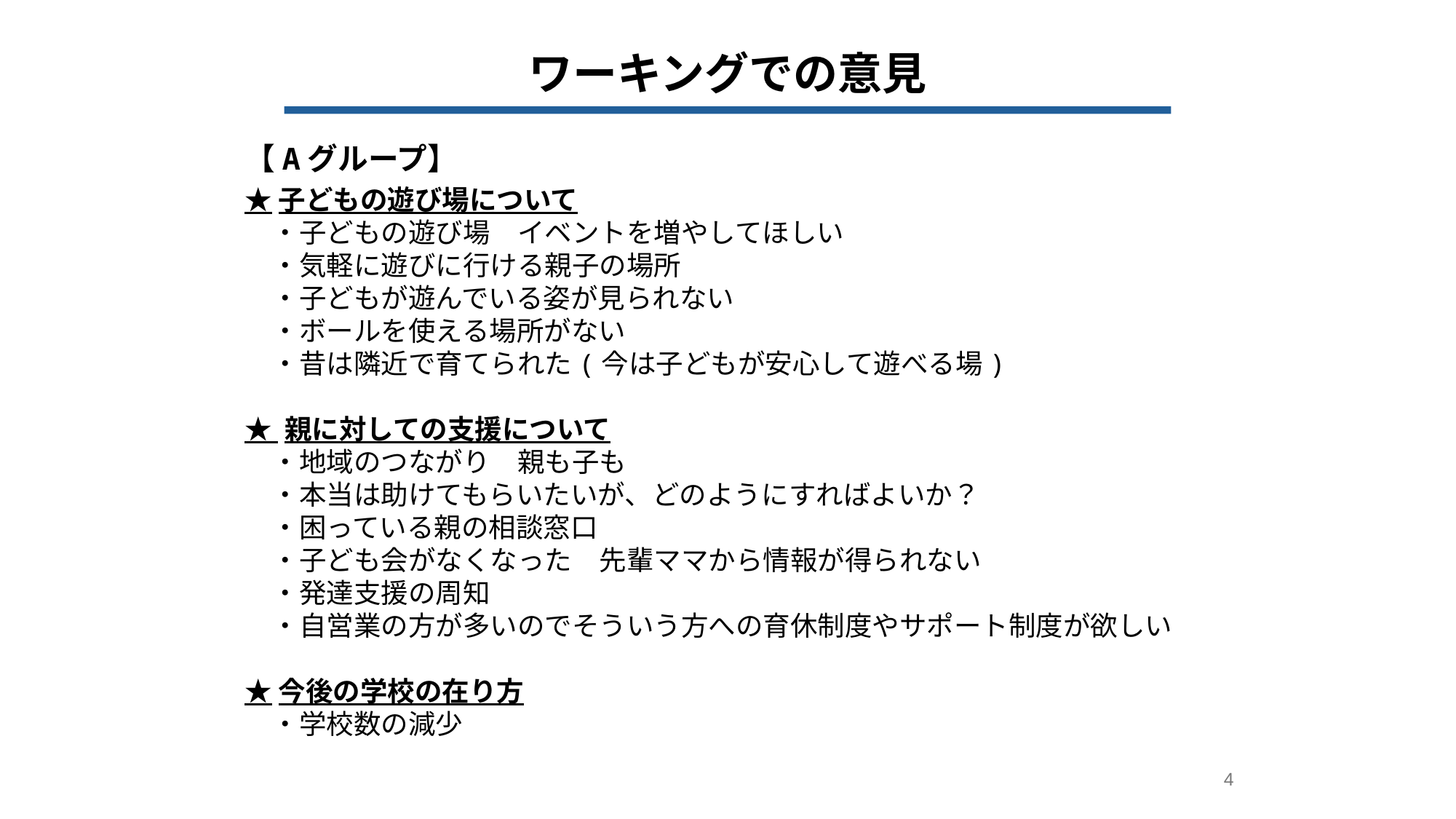

ワーキングでの意見

【Aグループ】
★子どもの遊び場について
　・子どもの遊び場　イベントを増やしてほしい
　・気軽に遊びに行ける親子の場所
　・子どもが遊んでいる姿が見られない
　・ボールを使える場所がない
　・昔は隣近で育てられた(今は子どもが安心して遊べる場)

★ 親に対しての支援について
　・地域のつながり　親も子も
　・本当は助けてもらいたいが、どのようにすればよいか？
　・困っている親の相談窓口
　・子ども会がなくなった　先輩ママから情報が得られない
　・発達支援の周知
　・自営業の方が多いのでそういう方への育休制度やサポート制度が欲しい

★今後の学校の在り方
　・学校数の減少
4